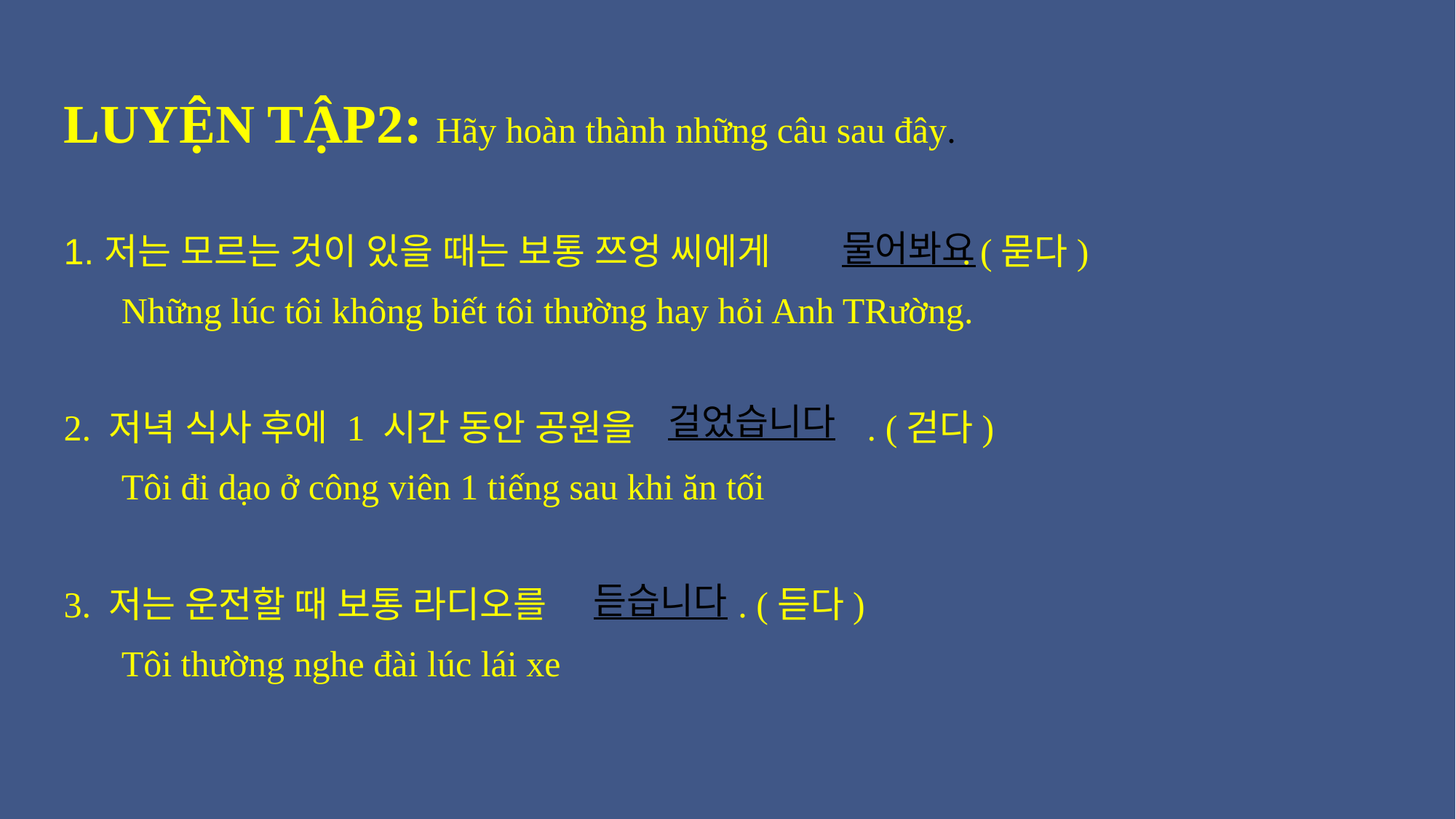

LUYỆN TẬP2: Hãy hoàn thành những câu sau đây.

저는 모르는 것이 있을 때는 보통 쯔엉 씨에게                  . (묻다)
Những lúc tôi không biết tôi thường hay hỏi Anh TRường.

2. 저녁 식사 후에 1 시간 동안 공원을                      . (걷다)
Tôi đi dạo ở công viên 1 tiếng sau khi ăn tối

3. 저는 운전할 때 보통 라디오를                  . (듣다)
Tôi thường nghe đài lúc lái xe
물어봐요
걸었습니다
듣습니다